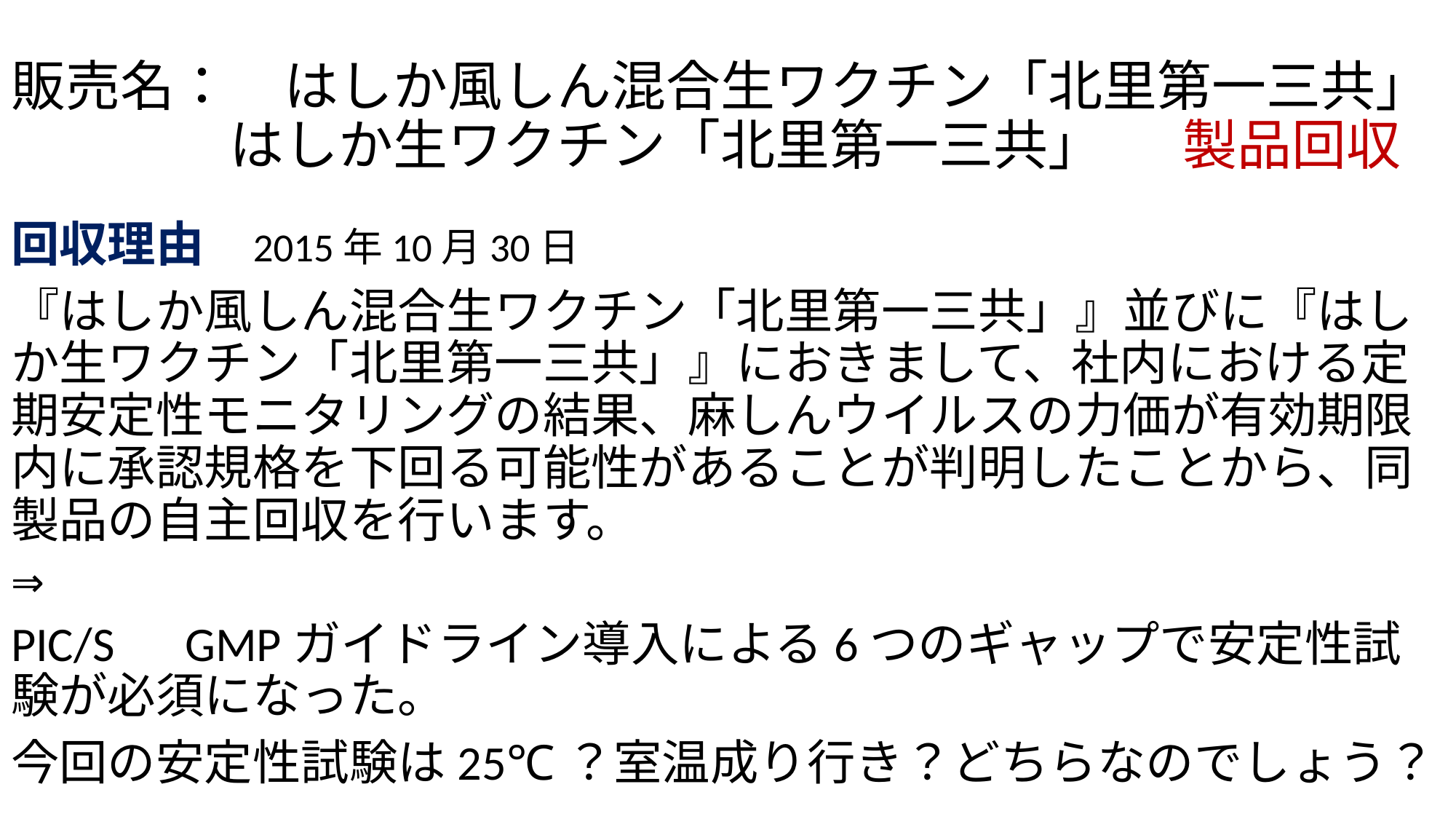

# 販売名：　はしか風しん混合生ワクチン「北里第一三共」 はしか生ワクチン「北里第一三共」 　 製品回収
回収理由　2015年10月30日
『はしか風しん混合生ワクチン「北里第一三共」』並びに『はしか生ワクチン「北里第一三共」』におきまして、社内における定期安定性モニタリングの結果、麻しんウイルスの力価が有効期限内に承認規格を下回る可能性があることが判明したことから、同製品の自主回収を行います。
⇒
PIC/S　GMPガイドライン導入による6つのギャップで安定性試験が必須になった。
今回の安定性試験は25℃？室温成り行き？どちらなのでしょう？